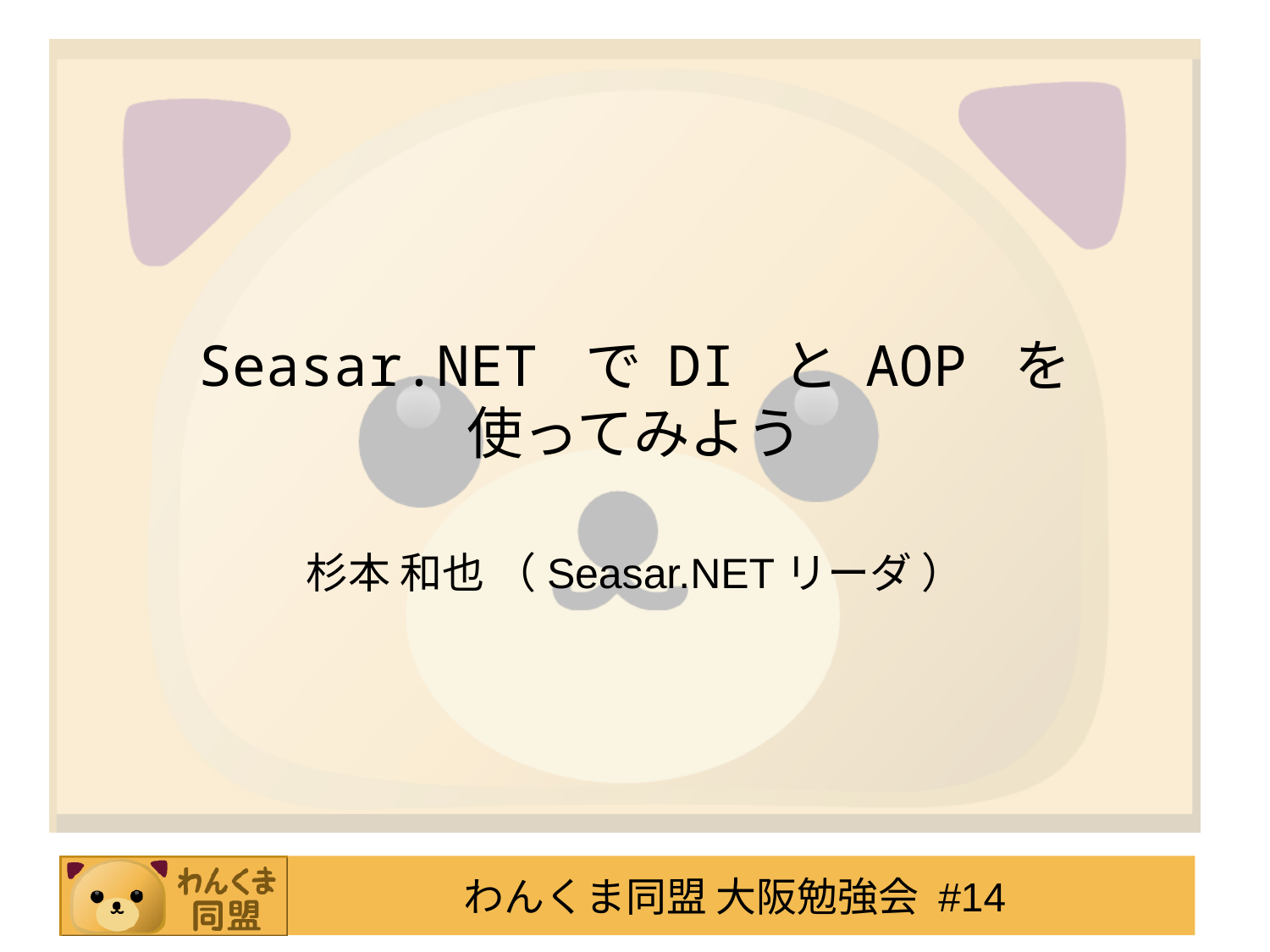

# Seasar.NET で DI と AOP を 使ってみよう
杉本 和也 （Seasar.NETリーダ ）